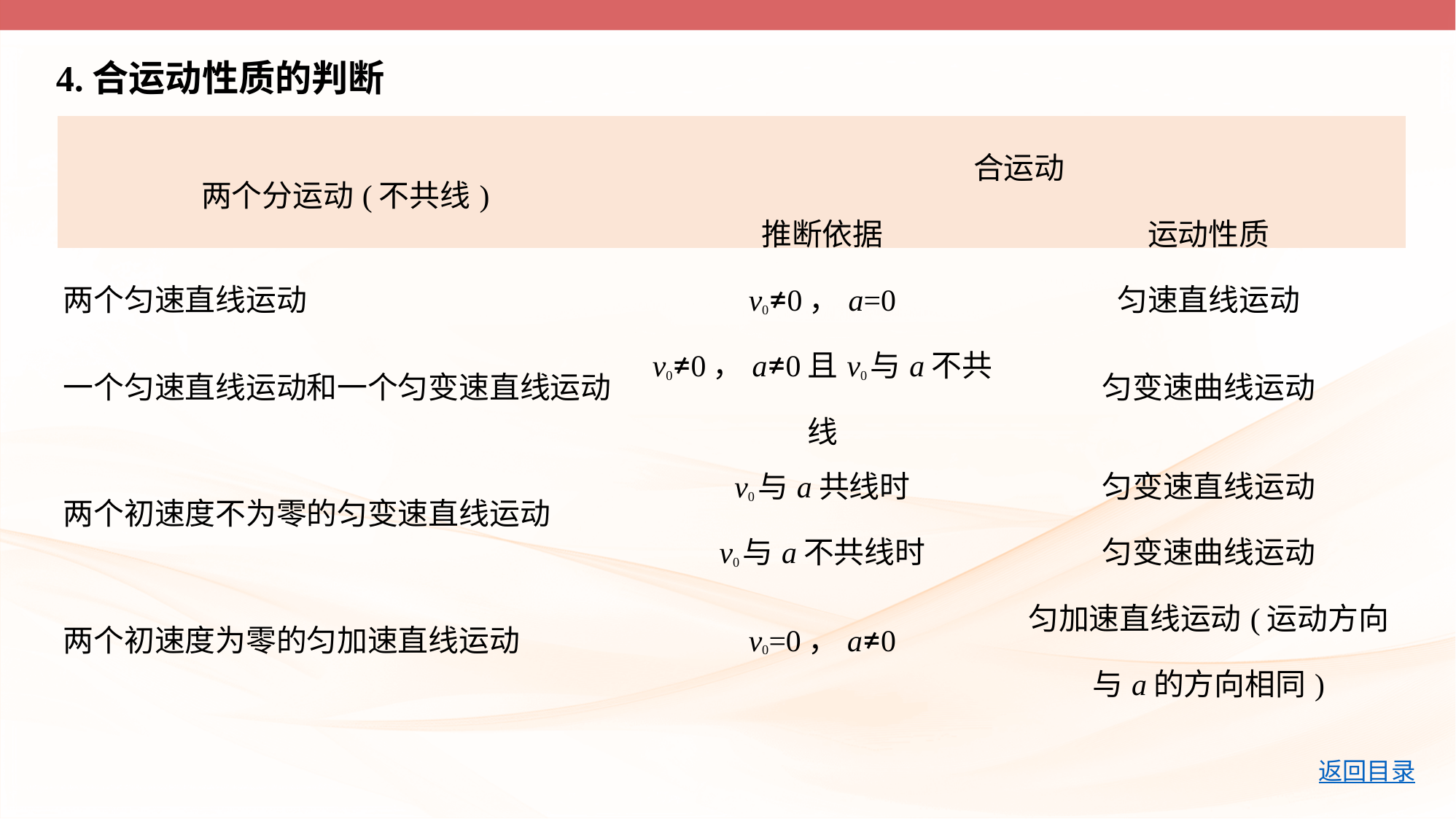

4.合运动性质的判断
| 两个分运动(不共线) | 合运动 |  |
| --- | --- | --- |
|  | 推断依据 | 运动性质 |
| 两个匀速直线运动 | v0≠0，a=0 | 匀速直线运动 |
| 一个匀速直线运动和一个匀变速直线运动 | v0≠0，a≠0且v0与a不共线 | 匀变速曲线运动 |
| 两个初速度不为零的匀变速直线运动 | v0与a共线时 | 匀变速直线运动 |
|  | v0与a不共线时 | 匀变速曲线运动 |
| 两个初速度为零的匀加速直线运动 | v0=0，a≠0 | 匀加速直线运动(运动方向与a的方向相同) |